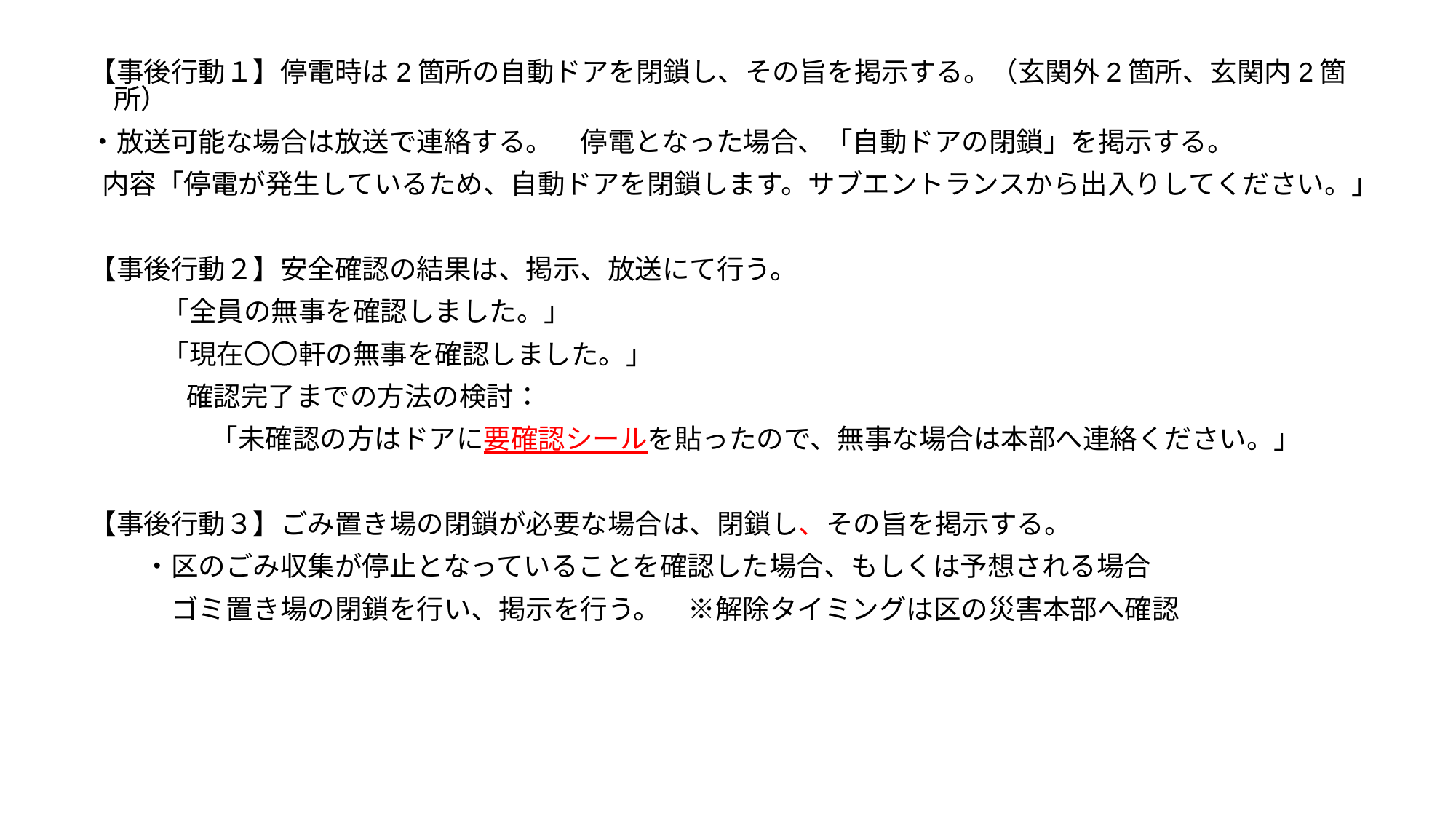

【事後行動１】停電時は2箇所の自動ドアを閉鎖し、その旨を掲示する。（玄関外2箇所、玄関内2箇所）
・放送可能な場合は放送で連絡する。　停電となった場合、「自動ドアの閉鎖」を掲示する。
 内容「停電が発生しているため、自動ドアを閉鎖します。サブエントランスから出入りしてください。」

【事後行動２】安全確認の結果は、掲示、放送にて行う。
「全員の無事を確認しました。」
「現在〇〇軒の無事を確認しました。」
確認完了までの方法の検討：
「未確認の方はドアに要確認シールを貼ったので、無事な場合は本部へ連絡ください。」

【事後行動３】ごみ置き場の閉鎖が必要な場合は、閉鎖し、その旨を掲示する。
　　・区のごみ収集が停止となっていることを確認した場合、もしくは予想される場合
　　　ゴミ置き場の閉鎖を行い、掲示を行う。　※解除タイミングは区の災害本部へ確認